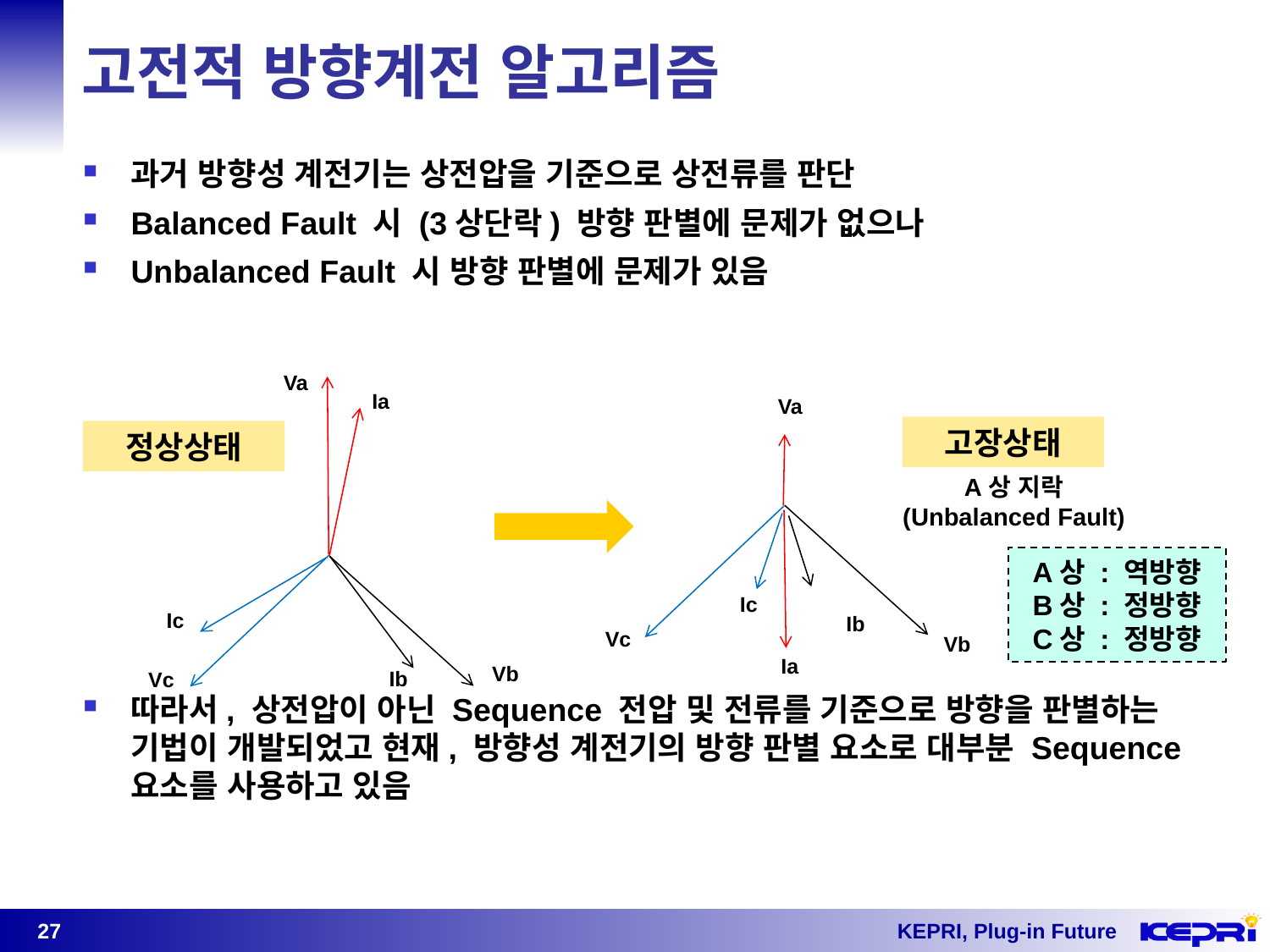

고전적 방향계전 알고리즘
과거 방향성 계전기는 상전압을 기준으로 상전류를 판단
Balanced Fault 시 (3상단락) 방향 판별에 문제가 없으나
Unbalanced Fault 시 방향 판별에 문제가 있음

따라서, 상전압이 아닌 Sequence 전압 및 전류를 기준으로 방향을 판별하는 기법이 개발되었고 현재, 방향성 계전기의 방향 판별 요소로 대부분 Sequence 요소를 사용하고 있음
Va
Ia
Va
고장상태
정상상태
A상 지락
(Unbalanced Fault)

A상 : 역방향
B상 : 정방향
C상 : 정방향
Ic
Ic
Ib
Vc
Vb
Ia
Vb
Ib
Vc